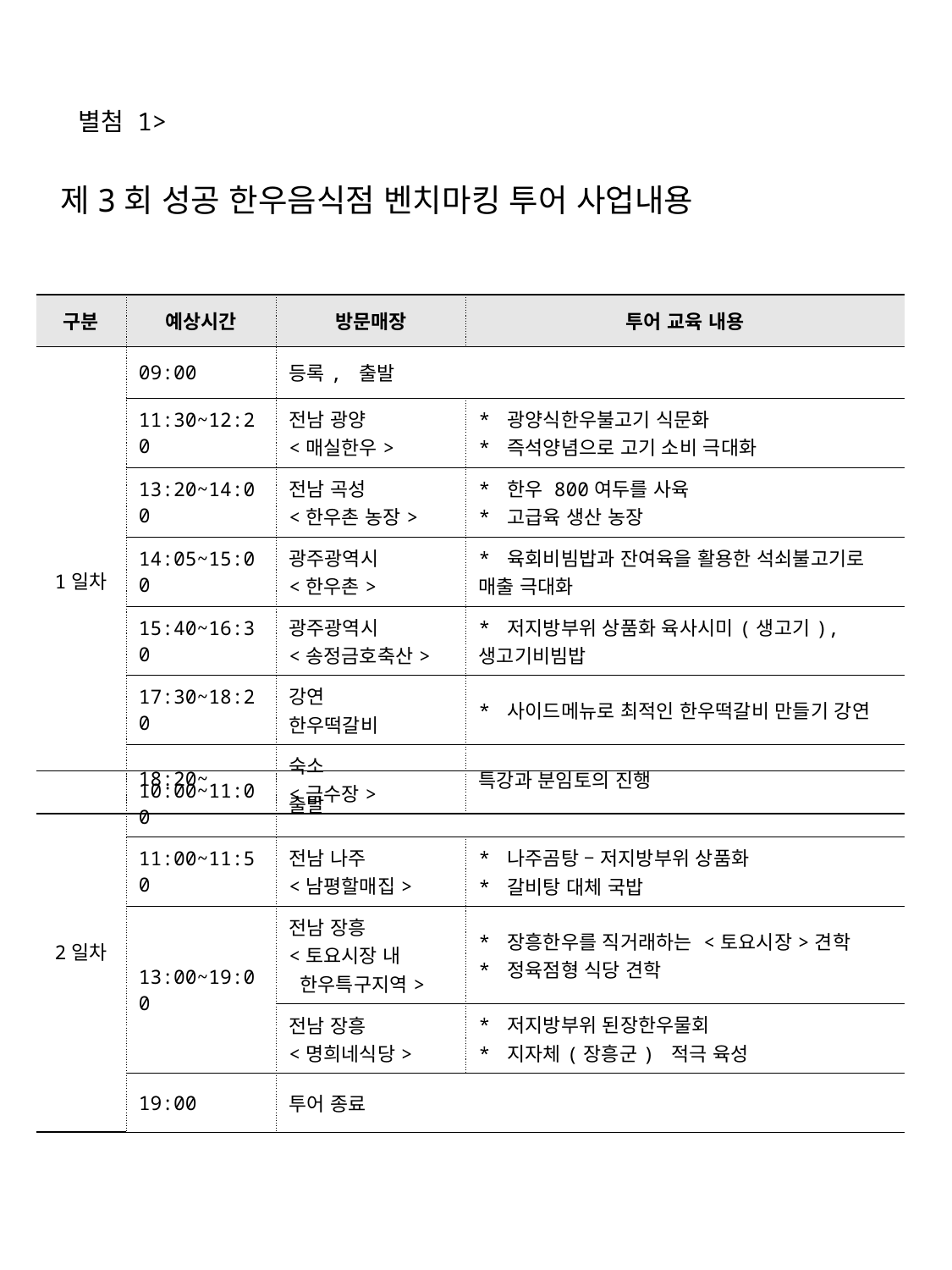

# 별첨 1> 제3회 성공 한우음식점 벤치마킹 투어 사업내용
| 구분 | 예상시간 | 방문매장 | 투어 교육 내용 |
| --- | --- | --- | --- |
| 1일차 | 09:00 | 등록, 출발 |  |
|  | 11:30~12:20 | 전남 광양 <매실한우> | \* 광양식한우불고기 식문화 \* 즉석양념으로 고기 소비 극대화 |
|  | 13:20~14:00 | 전남 곡성 <한우촌 농장> | \* 한우 800여두를 사육 \* 고급육 생산 농장 |
|  | 14:05~15:00 | 광주광역시 <한우촌> | \* 육회비빔밥과 잔여육을 활용한 석쇠불고기로 매출 극대화 |
|  | 15:40~16:30 | 광주광역시 <송정금호축산> | \* 저지방부위 상품화 육사시미(생고기), 생고기비빔밥 |
|  | 17:30~18:20 | 강연 한우떡갈비 | \* 사이드메뉴로 최적인 한우떡갈비 만들기 강연 |
|  | 18:20~ | 숙소 <금수장> | 특강과 분임토의 진행 |
| 2일차 | 10:00~11:00 | 출발 |  |
| --- | --- | --- | --- |
|  | 11:00~11:50 | 전남 나주 <남평할매집> | \* 나주곰탕 – 저지방부위 상품화 \* 갈비탕 대체 국밥 |
|  | 13:00~19:00 | 전남 장흥 <토요시장 내 한우특구지역> | \* 장흥한우를 직거래하는 <토요시장>견학 \* 정육점형 식당 견학 |
|  |  | 전남 장흥 <명희네식당> | \* 저지방부위 된장한우물회 \* 지자체(장흥군) 적극 육성 |
|  | 19:00 | 투어 종료 |  |